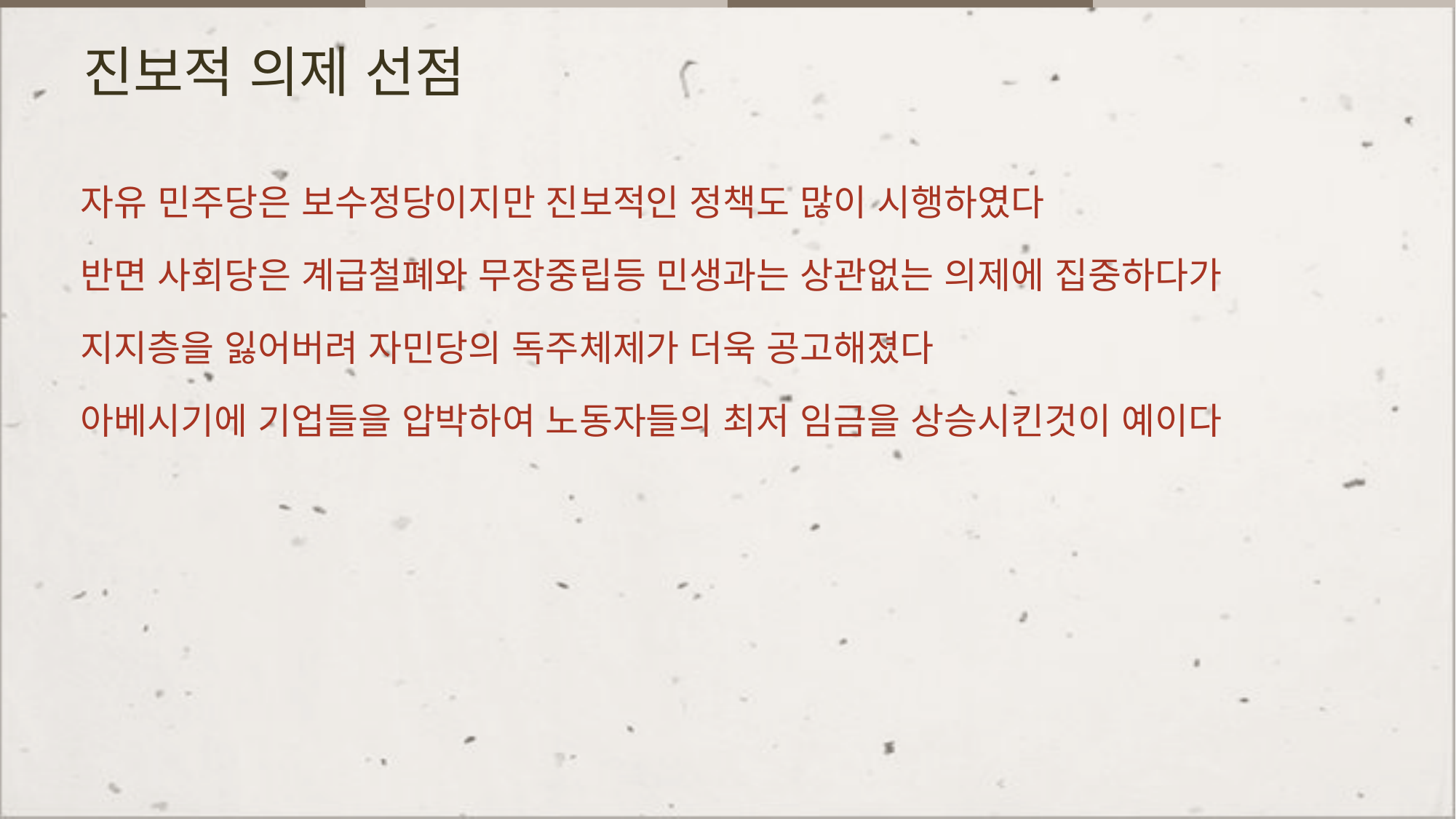

# 진보적 의제 선점
자유 민주당은 보수정당이지만 진보적인 정책도 많이 시행하였다
반면 사회당은 계급철폐와 무장중립등 민생과는 상관없는 의제에 집중하다가
지지층을 잃어버려 자민당의 독주체제가 더욱 공고해졌다
아베시기에 기업들을 압박하여 노동자들의 최저 임금을 상승시킨것이 예이다